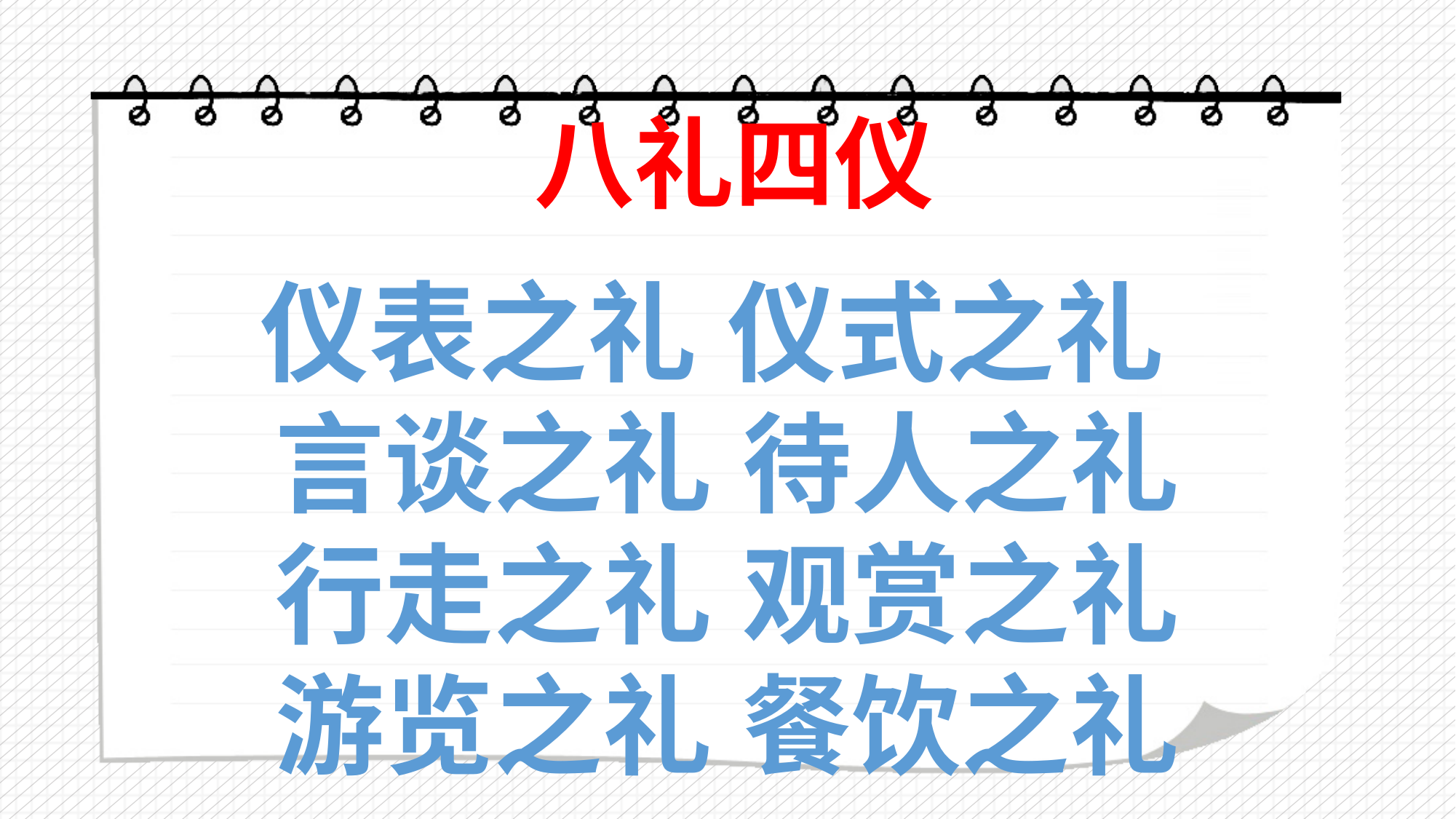

八礼四仪
仪表之礼 仪式之礼
言谈之礼 待人之礼
行走之礼 观赏之礼
游览之礼 餐饮之礼